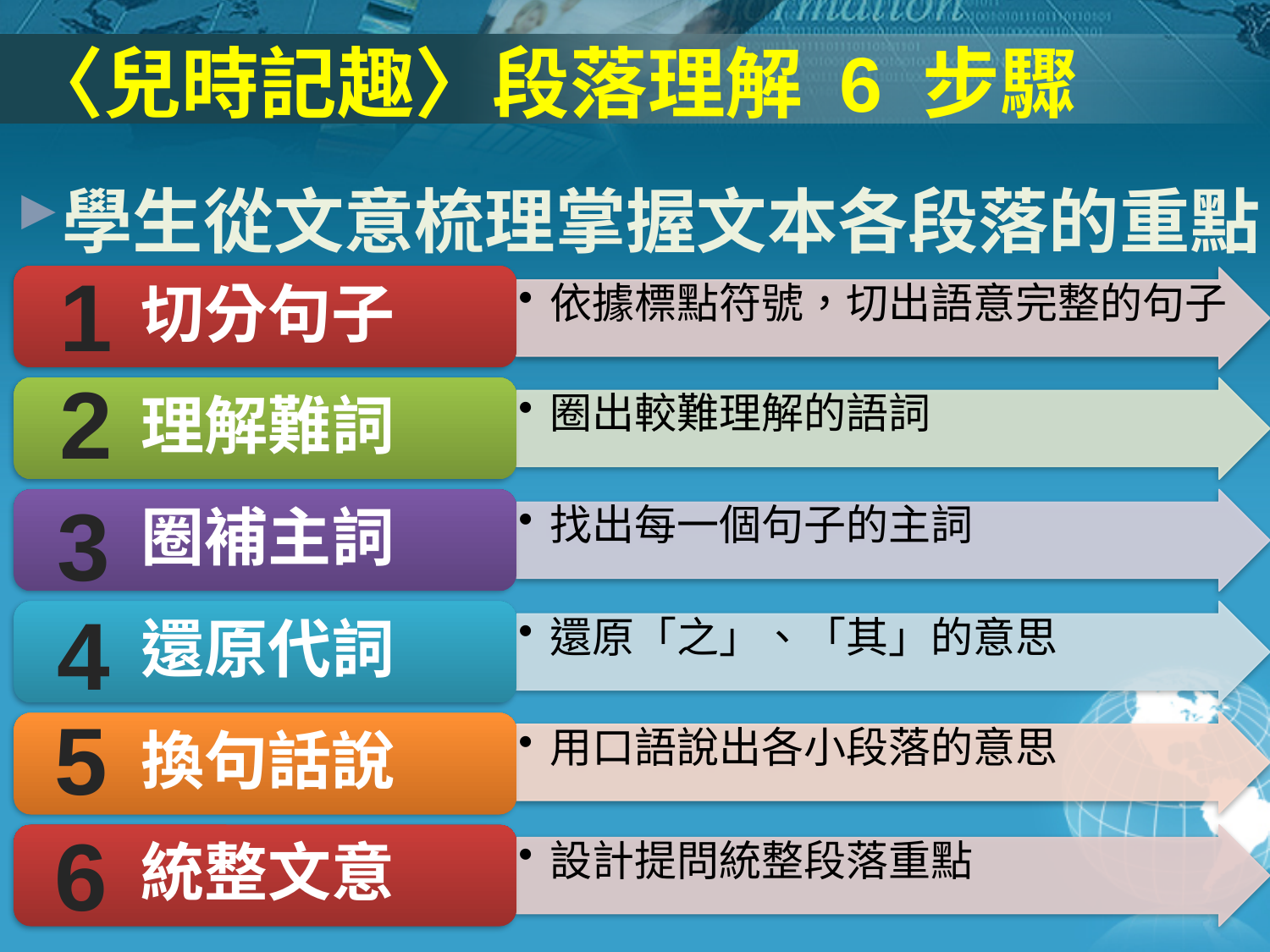

〈兒時記趣〉段落理解 6 步驟

學生從文意梳理掌握文本各段落的重點
1
依據標點符號，切出語意完整的句子
切分句子
圈出較難理解的語詞
理解難詞
找出每一個句子的主詞
圈補主詞
還原「之」、「其」的意思
還原代詞
用口語說出各小段落的意思
換句話說
設計提問統整段落重點
統整文意

2
3
4
5
6